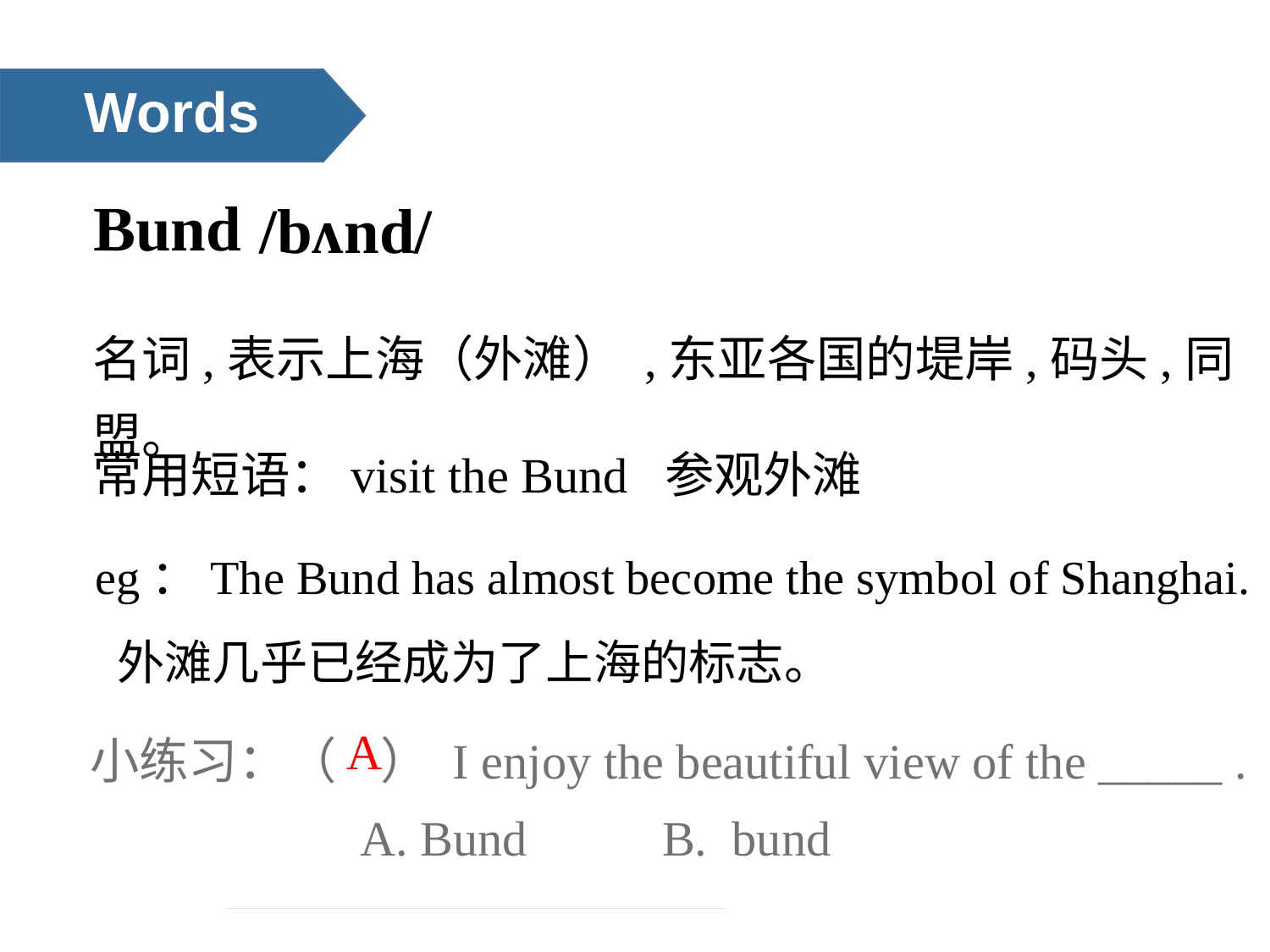

Words
Bund
/bʌnd/
名词,表示上海（外滩） ,东亚各国的堤岸,码头,同盟。
常用短语：visit the Bund  参观外滩
eg：The Bund has almost become the symbol of Shanghai.
 外滩几乎已经成为了上海的标志。
小练习：（    ） I enjoy the beautiful view of the _____ .
                      A. Bund           B.  bund
A